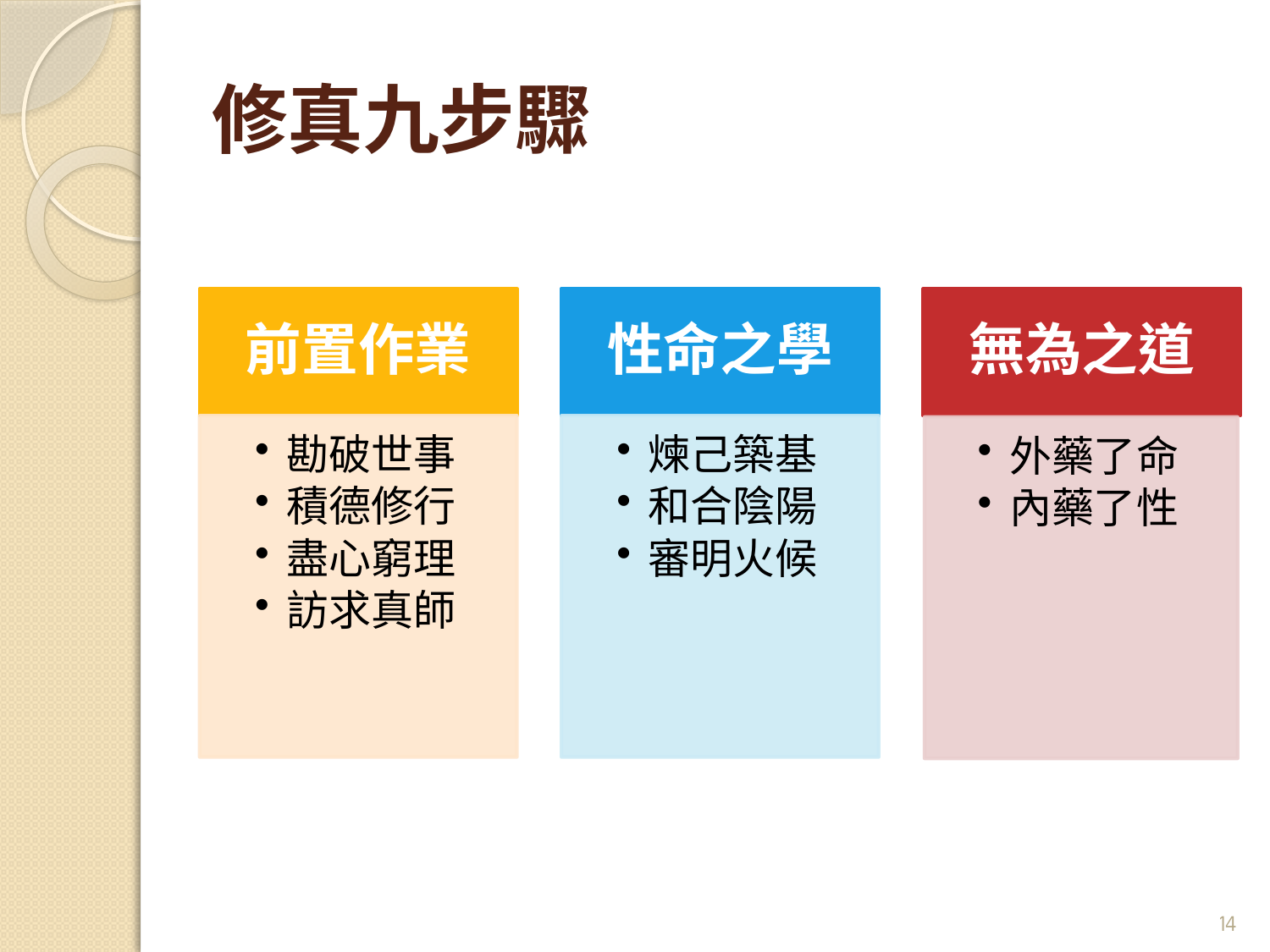

# 修真九步驟
前置作業
勘破世事
積德修行
盡心窮理
訪求真師
性命之學
煉己築基
和合陰陽
審明火候
無為之道
外藥了命
內藥了性
14